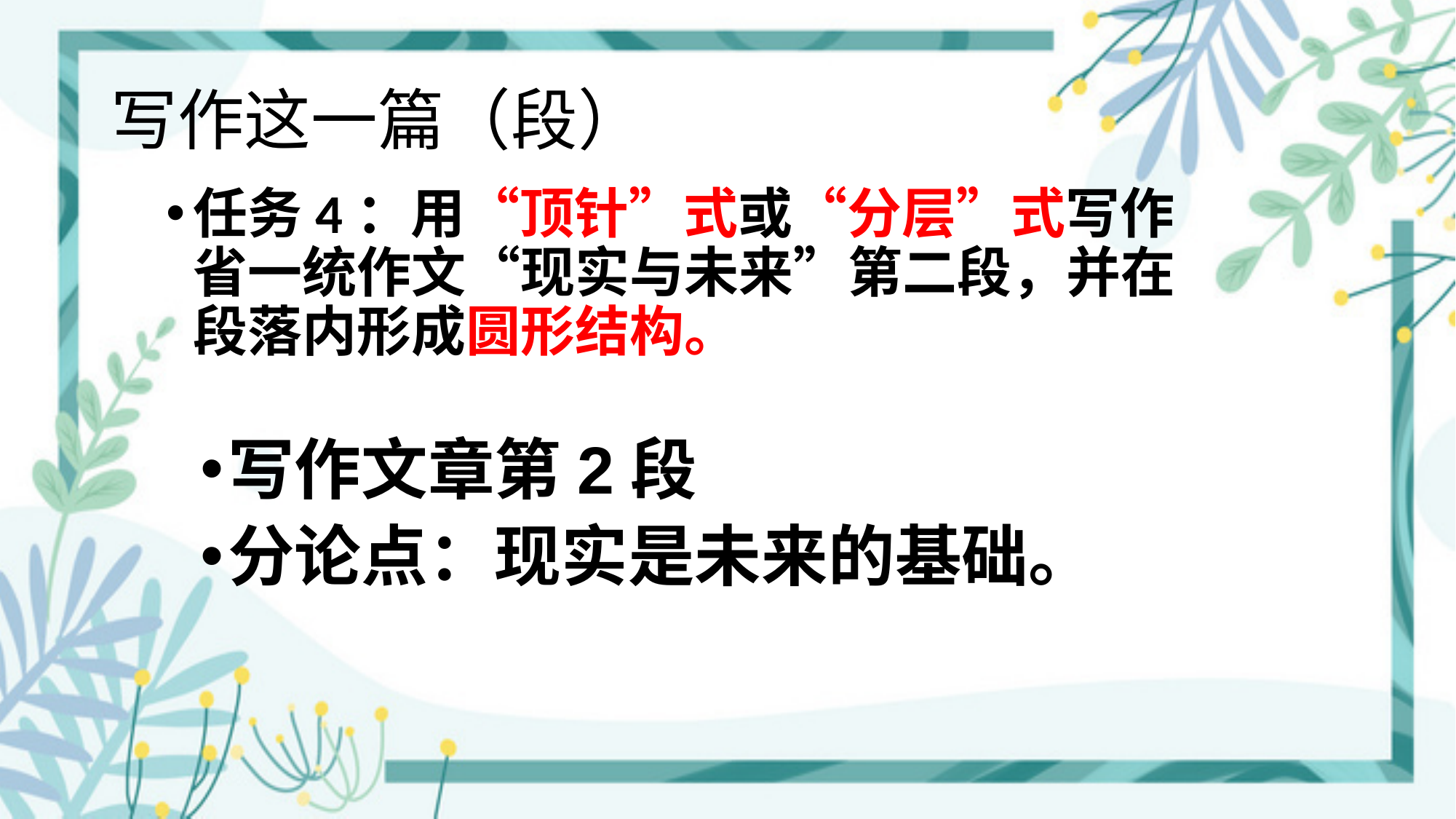

# 写作这一篇（段）
任务4：用“顶针”式或“分层”式写作省一统作文“现实与未来”第二段，并在段落内形成圆形结构。
写作文章第2段
分论点：现实是未来的基础。